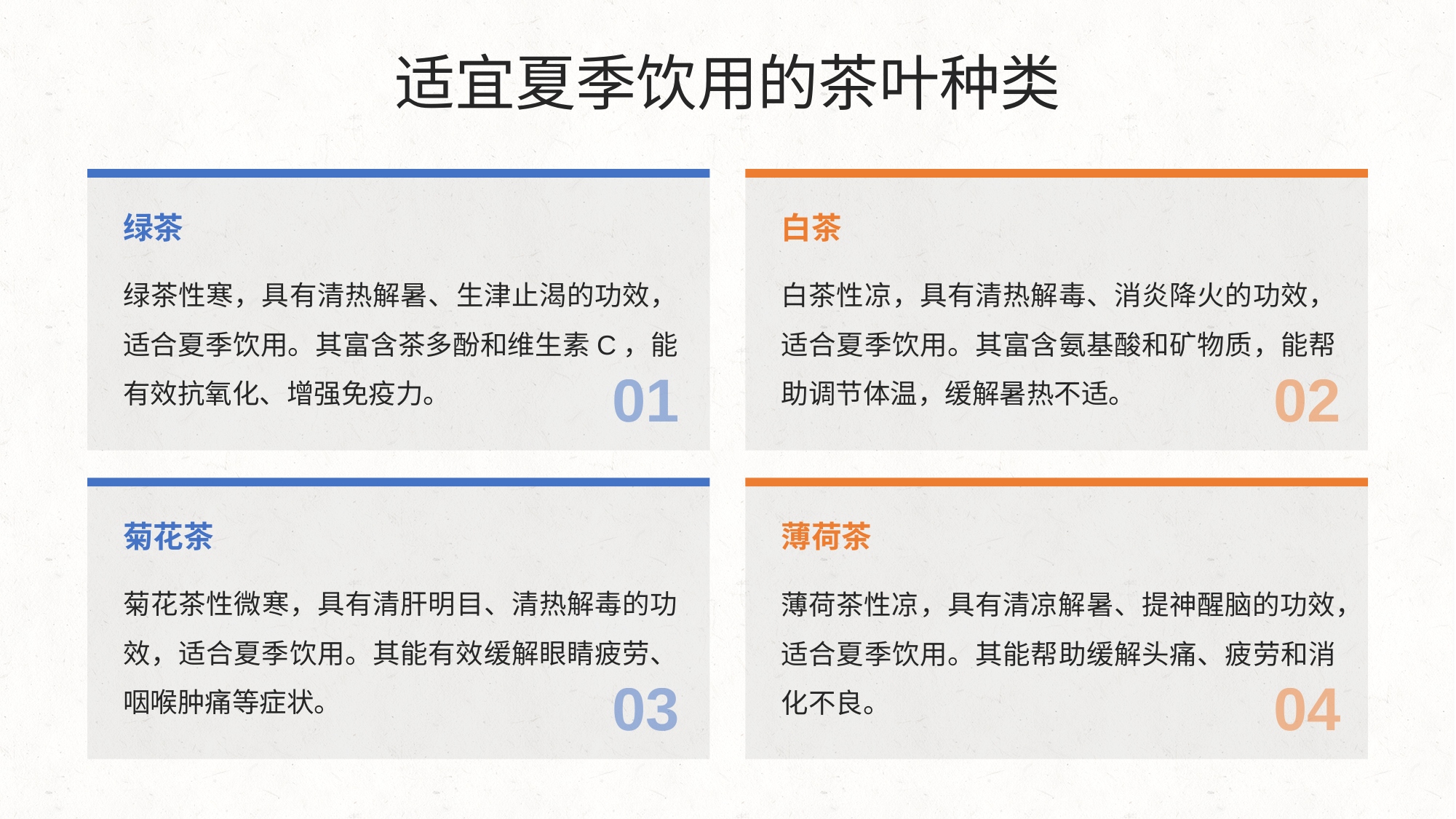

# 适宜夏季饮用的茶叶种类

绿茶
白茶
绿茶性寒，具有清热解暑、生津止渴的功效，适合夏季饮用。其富含茶多酚和维生素C，能有效抗氧化、增强免疫力。
白茶性凉，具有清热解毒、消炎降火的功效，适合夏季饮用。其富含氨基酸和矿物质，能帮助调节体温，缓解暑热不适。
02
01

菊花茶
薄荷茶
菊花茶性微寒，具有清肝明目、清热解毒的功效，适合夏季饮用。其能有效缓解眼睛疲劳、咽喉肿痛等症状。
薄荷茶性凉，具有清凉解暑、提神醒脑的功效，适合夏季饮用。其能帮助缓解头痛、疲劳和消化不良。
03
04